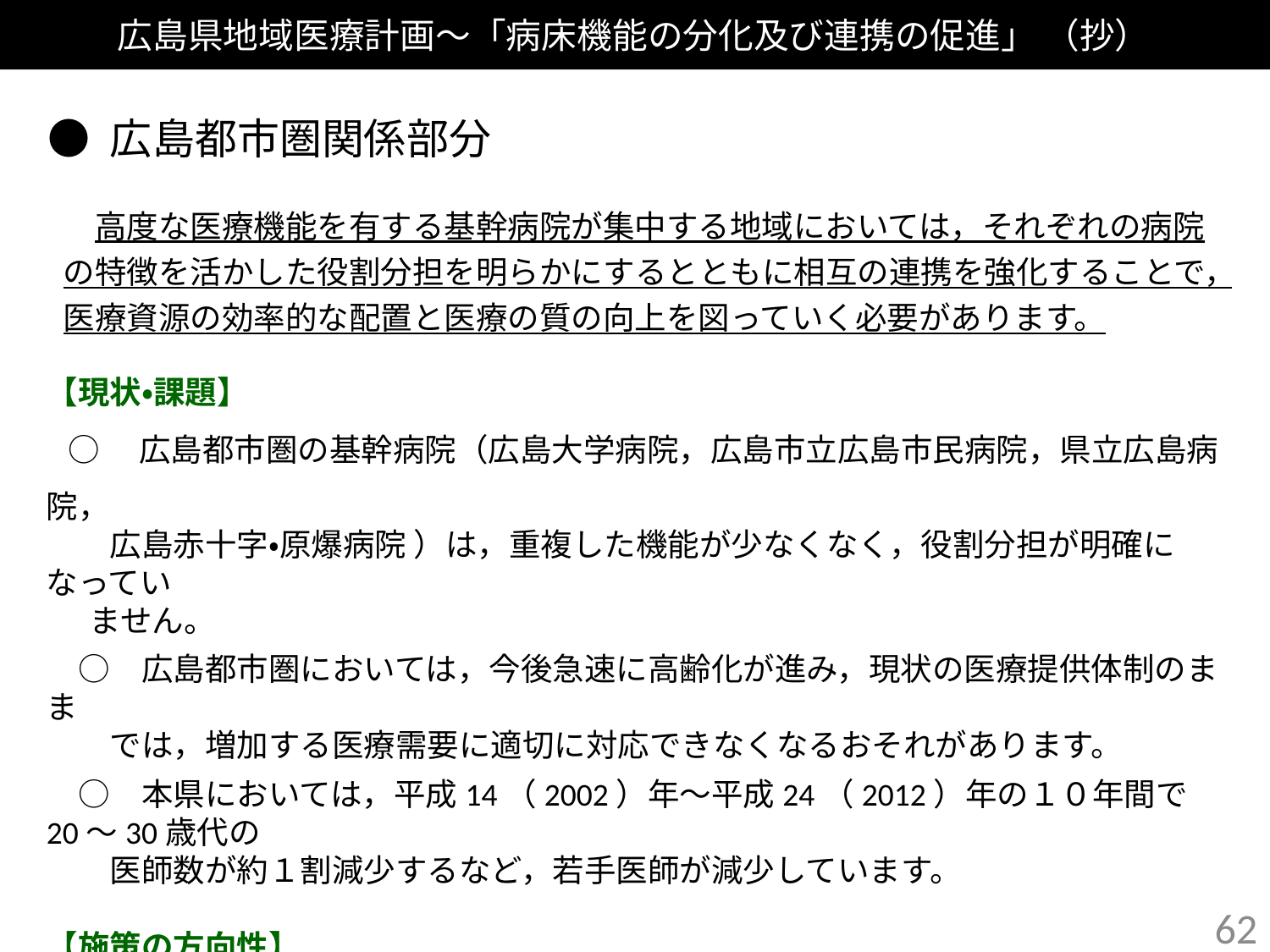

広島県地域医療計画～「病床機能の分化及び連携の促進」 （抄）
● 広島都市圏関係部分
　高度な医療機能を有する基幹病院が集中する地域においては，それぞれの病院の特徴を活かした役割分担を明らかにするとともに相互の連携を強化することで，医療資源の効率的な配置と医療の質の向上を図っていく必要があります。
【現状・課題】
   ○　広島都市圏の基幹病院（広島大学病院，広島市立広島市民病院，県立広島病院，
　　広島赤十字・原爆病院 ）は，重複した機能が少なくなく，役割分担が明確になってい
      ません。
　○　広島都市圏においては，今後急速に高齢化が進み，現状の医療提供体制のまま
　　では，増加する医療需要に適切に対応できなくなるおそれがあります。
　○　本県においては，平成14（2002）年～平成24（2012）年の１０年間で20～30歳代の
　　医師数が約１割減少するなど，若手医師が減少しています。

【施策の方向性】
　○　基幹病院の機能分化と連携強化を進めることで，効率的かつ高度な，患者はもと
        より医師にとっても魅力的な医療提供体制を実現します。
62